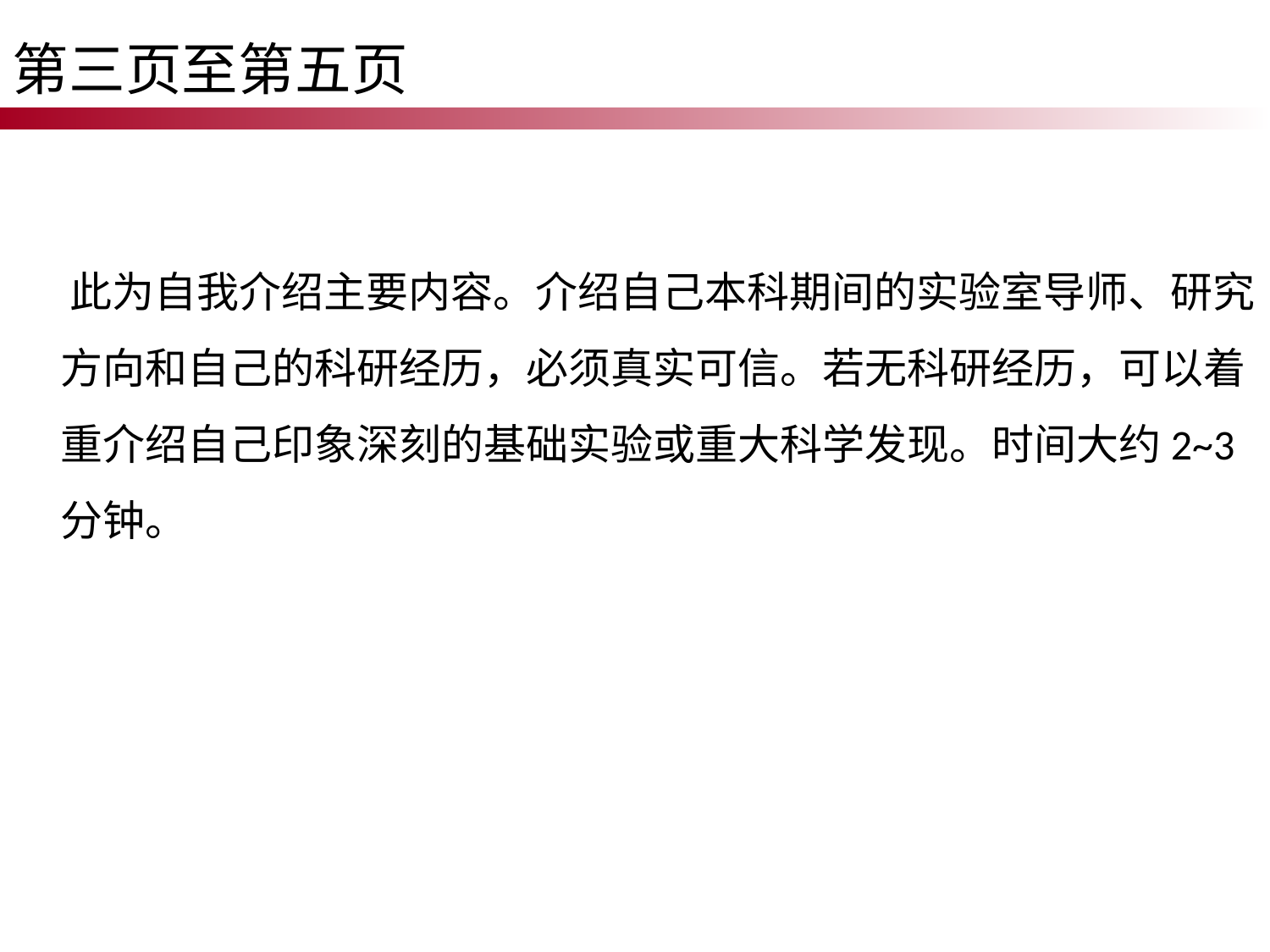

第三页至第五页

     此为自我介绍主要内容。介绍自己本科期间的实验室导师、研究方向和自己的科研经历，必须真实可信。若无科研经历，可以着重介绍自己印象深刻的基础实验或重大科学发现。时间大约2~3分钟。